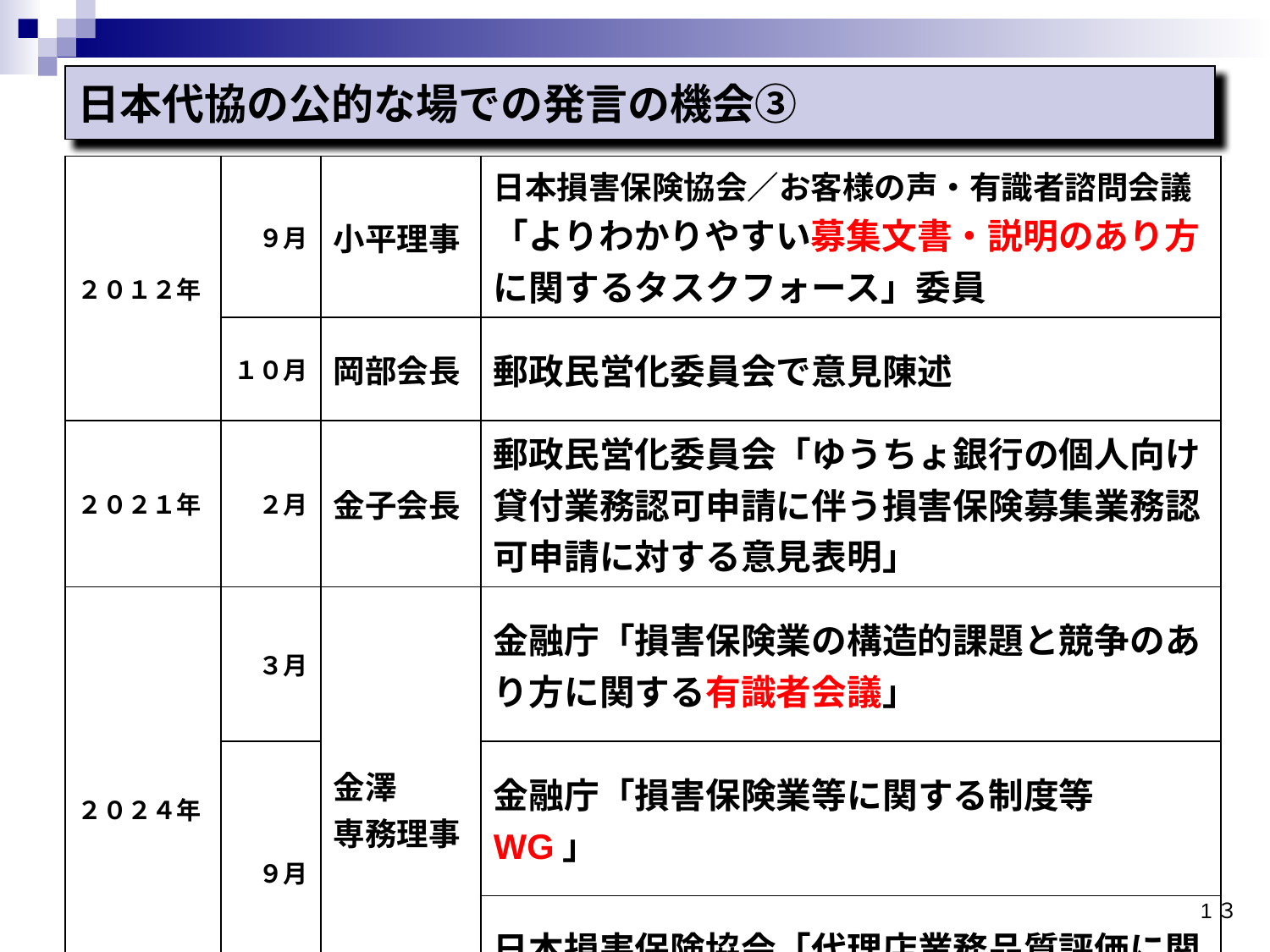

日本代協の公的な場での発言の機会③

| ２０１２年 | ９月 | 小平理事 | 日本損害保険協会／お客様の声・有識者諮問会議 「よりわかりやすい募集文書・説明のあり方に関するタスクフォース」委員 |
| --- | --- | --- | --- |
|  | １０月 | 岡部会長 | 郵政民営化委員会で意見陳述 |
| ２０２１年 | ２月 | 金子会長 | 郵政民営化委員会「ゆうちょ銀行の個人向け貸付業務認可申請に伴う損害保険募集業務認可申請に対する意見表明」 |
| ２０２４年 | ３月 | 金澤 専務理事 | 金融庁「損害保険業の構造的課題と競争のあり方に関する有識者会議」 |
|  | ９月 |  | 金融庁「損害保険業等に関する制度等WG」 |
|  |  |  | 日本損害保険協会「代理店業務品質評価に関する第三者検討会」 |
1３